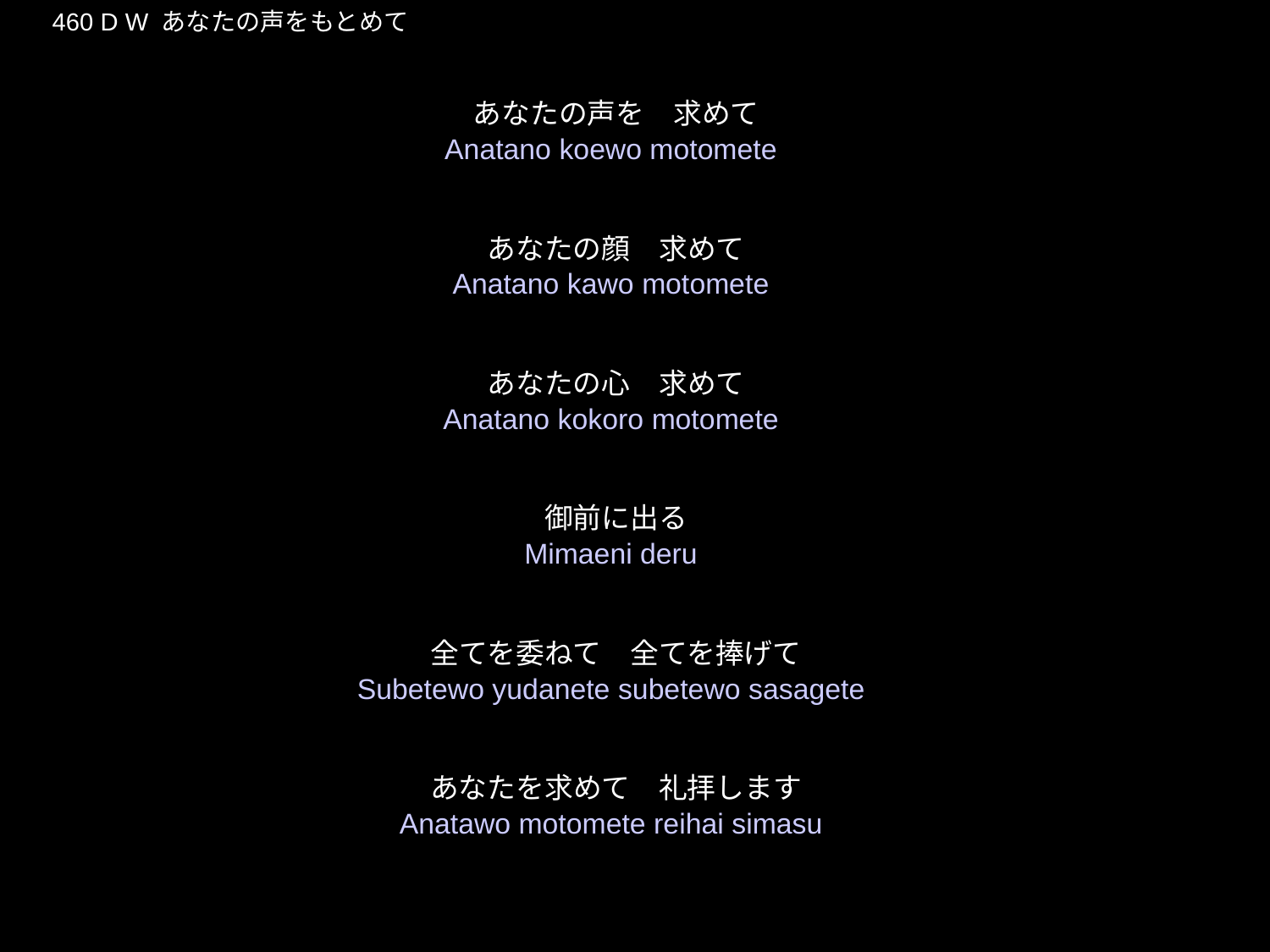

あなたのこえをもとめて
★W
460 D W あなたの声をもとめて
★４
あなたの声を　求めて

あなたの顔　求めて

あなたの心　求めて

御前に出る

全てを委ねて　全てを捧げて

あなたを求めて　礼拝します

Anatano koewo motomete

Anatano kawo motomete

Anatano kokoro motomete

Mimaeni deru

Subetewo yudanete subetewo sasagete

Anatawo motomete reihai simasu